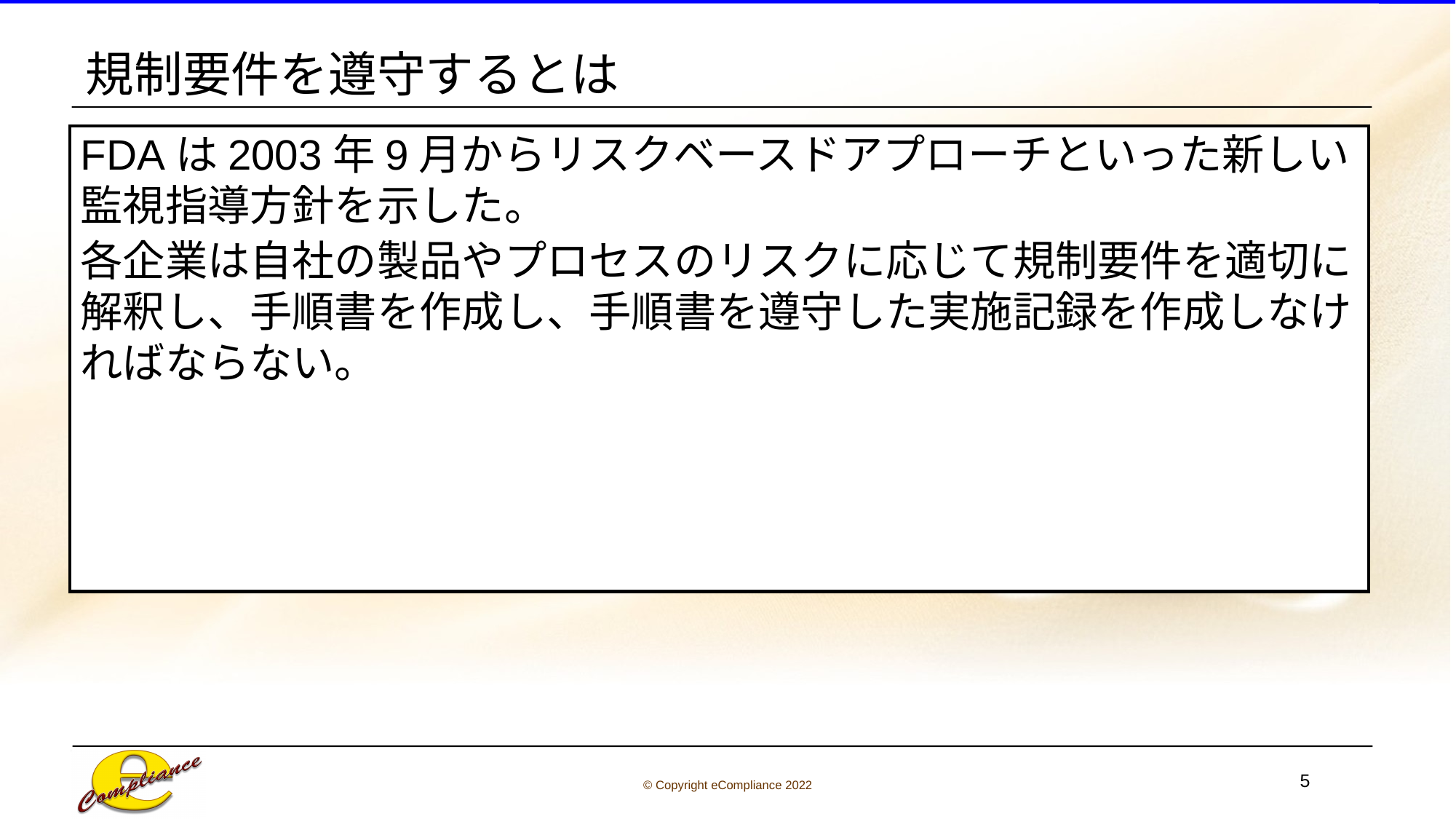

# 規制要件を遵守するとは
FDAは2003年9月からリスクベースドアプローチといった新しい監視指導方針を示した。
各企業は自社の製品やプロセスのリスクに応じて規制要件を適切に解釈し、手順書を作成し、手順書を遵守した実施記録を作成しなければならない。